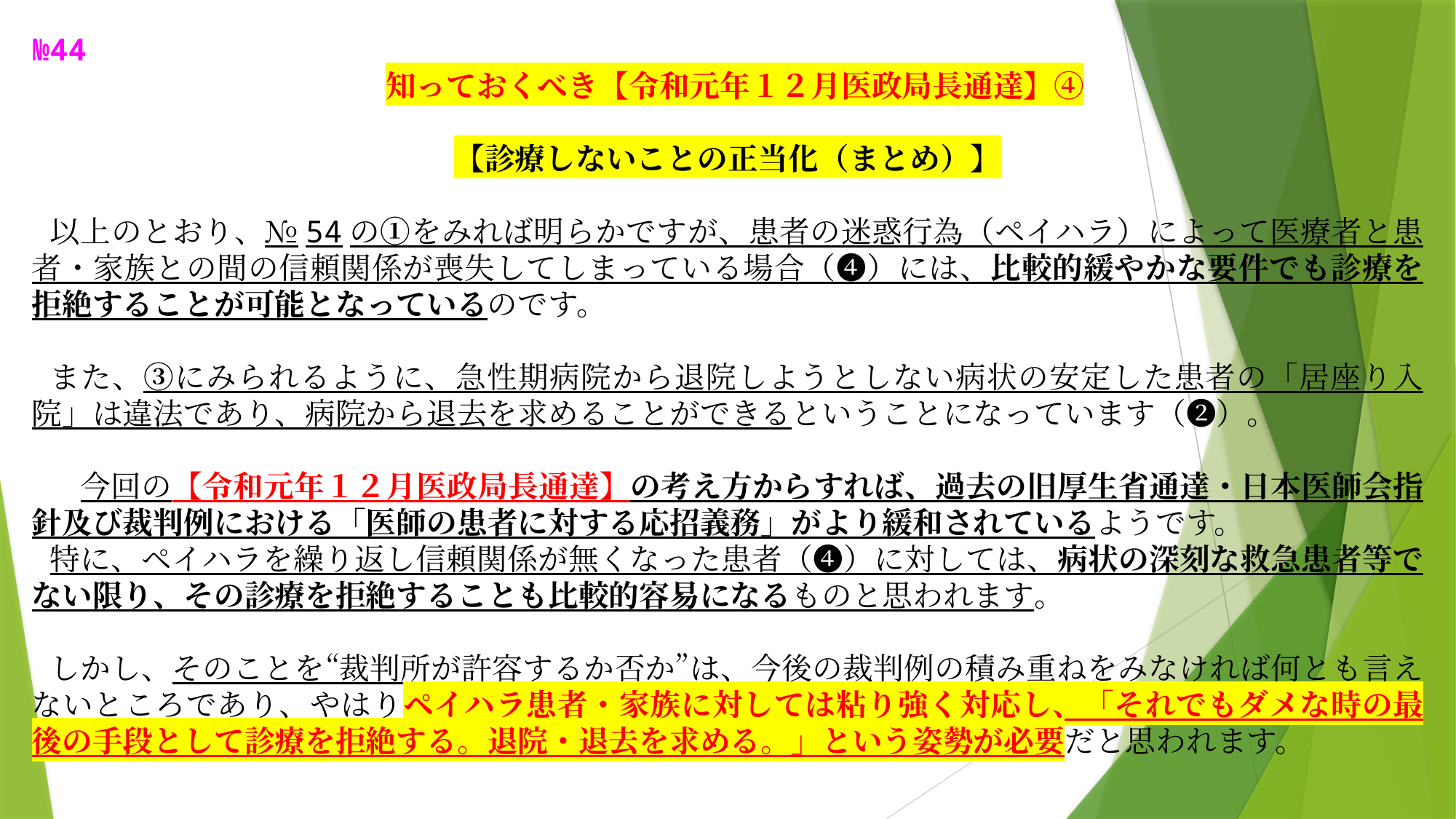

№44
 知っておくべき【令和元年１２月医政局長通達】④

【診療しないことの正当化（まとめ）】

以上のとおり、№54の①をみれば明らかですが、患者の迷惑行為（ペイハラ）によって医療者と患者・家族との間の信頼関係が喪失してしまっている場合（❹）には、比較的緩やかな要件でも診療を拒絶することが可能となっているのです。

また、③にみられるように、急性期病院から退院しようとしない病状の安定した患者の「居座り入院」は違法であり、病院から退去を求めることができるということになっています（❷）。

　今回の【令和元年１２月医政局長通達】の考え方からすれば、過去の旧厚生省通達・日本医師会指針及び裁判例における「医師の患者に対する応招義務」がより緩和されているようです。
特に、ペイハラを繰り返し信頼関係が無くなった患者（❹）に対しては、病状の深刻な救急患者等でない限り、その診療を拒絶することも比較的容易になるものと思われます。

しかし、そのことを“裁判所が許容するか否か”は、今後の裁判例の積み重ねをみなければ何とも言えないところであり、やはりペイハラ患者・家族に対しては粘り強く対応し、「それでもダメな時の最後の手段として診療を拒絶する。退院・退去を求める。」という姿勢が必要だと思われます。